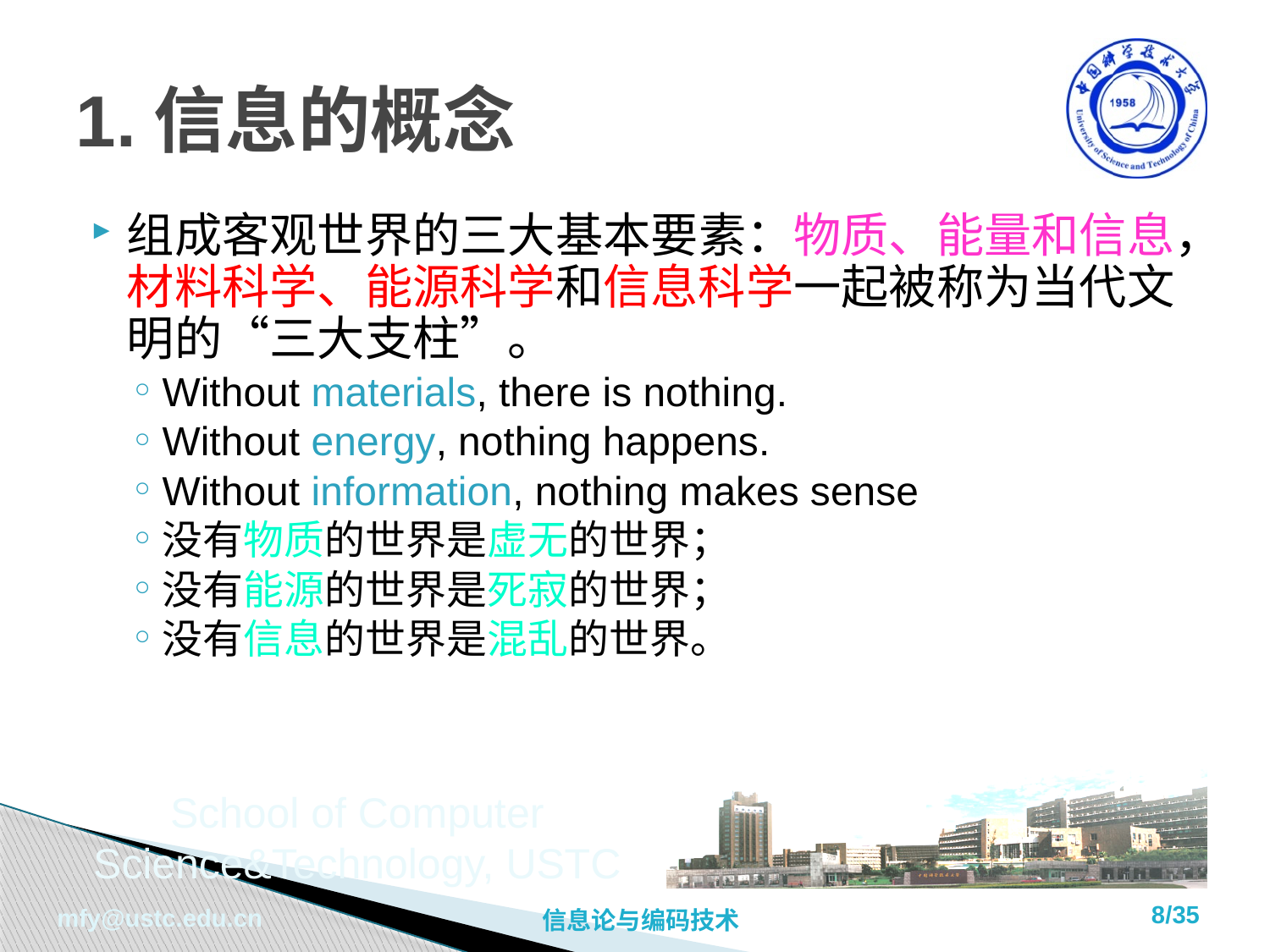

# 1.信息的概念
组成客观世界的三大基本要素：物质、能量和信息，材料科学、能源科学和信息科学一起被称为当代文明的“三大支柱”。
Without materials, there is nothing.
Without energy, nothing happens.
Without information, nothing makes sense
没有物质的世界是虚无的世界；
没有能源的世界是死寂的世界；
没有信息的世界是混乱的世界。